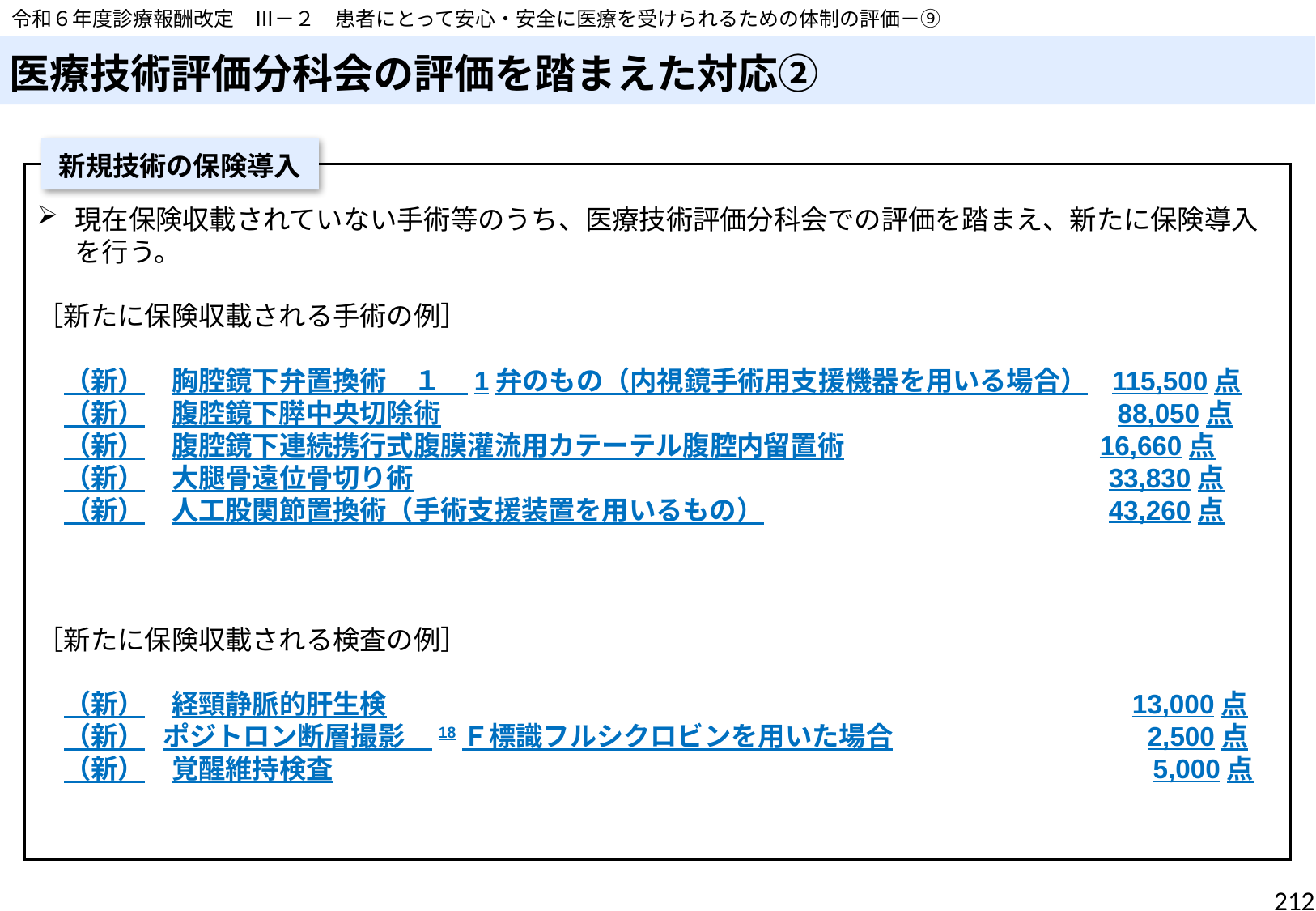

令和６年度診療報酬改定　Ⅲ－２　患者にとって安心・安全に医療を受けられるための体制の評価－⑨
# 医療技術評価分科会の評価を踏まえた対応②
新規技術の保険導入

現在保険収載されていない手術等のうち、医療技術評価分科会での評価を踏まえ、新たに保険導入を行う。

［新たに保険収載される手術の例］

　（新）　胸腔鏡下弁置換術　１　1弁のもの（内視鏡手術用支援機器を用いる場合）   115,500点
　（新）　腹腔鏡下膵中央切除術　　　　　　　　　　　　　　　　　　　　　　　  　  88,050点
　（新）　腹腔鏡下連続携行式腹膜灌流用カテーテル腹腔内留置術　　   　　　　　       16,660点
　（新）　大腿骨遠位骨切り術　　　　　　　　　　　　　　　　　　　　　　　　       33,830点
　（新）　人工股関節置換術（手術支援装置を用いるもの）　　　　　　　　　　　       43,260点

［新たに保険収載される検査の例］

　（新）　経頸静脈的肝生検　　　　　　　　　　　　　　　　　　　　 　　　　　 　　13,000点
　（新）   ポジトロン断層撮影　18Ｆ標識フルシクロビンを用いた場合　 　　　　　　　　2,500点
　（新）　覚醒維持検査　　　　　　　　　　　　　　　　　　　　　　　　　　　　　　 5,000点

212